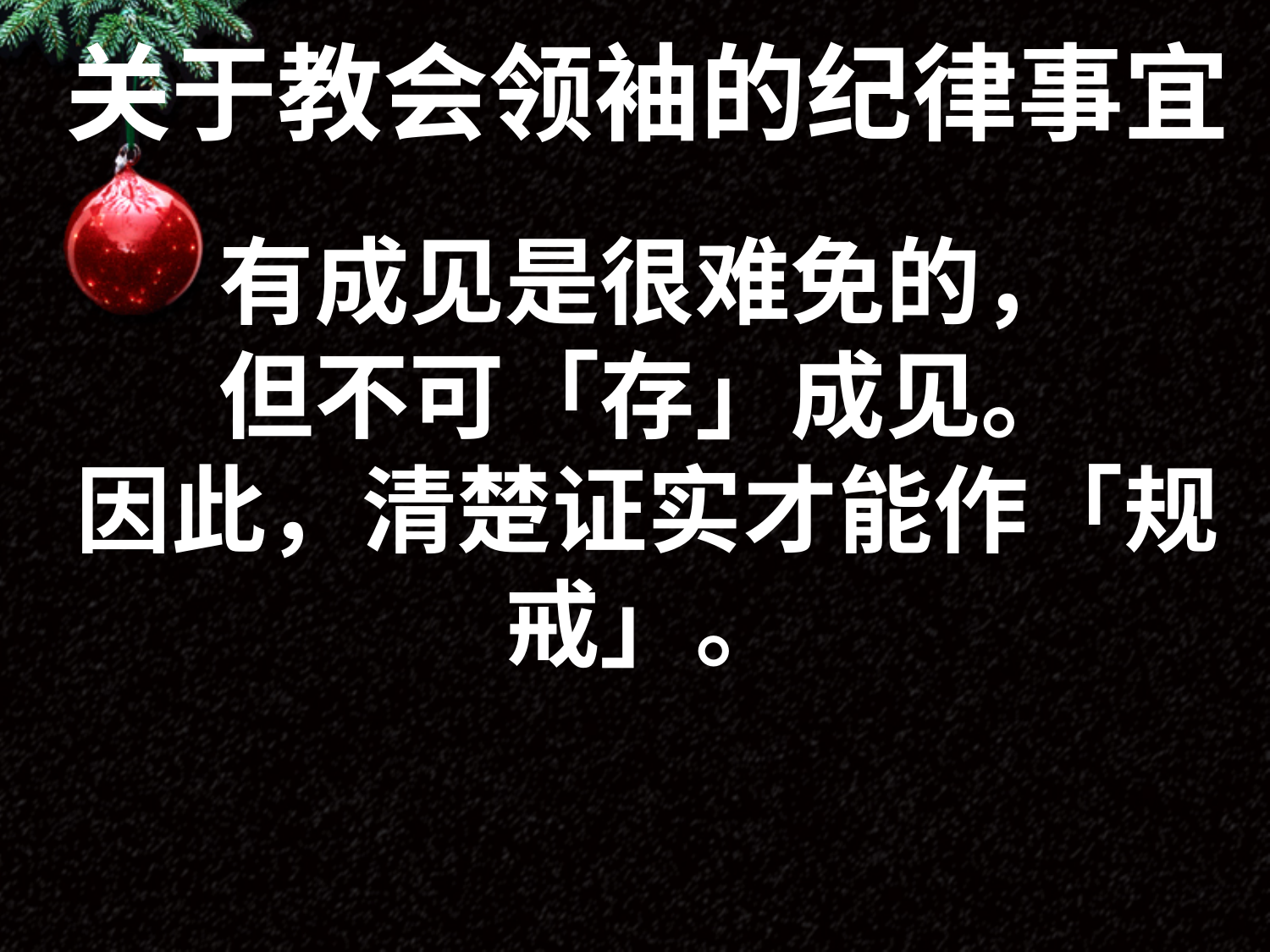

关于教会领袖的纪律事宜

有成见是很难免的，
但不可「存」成见。
因此，清楚证实才能作「规戒」。